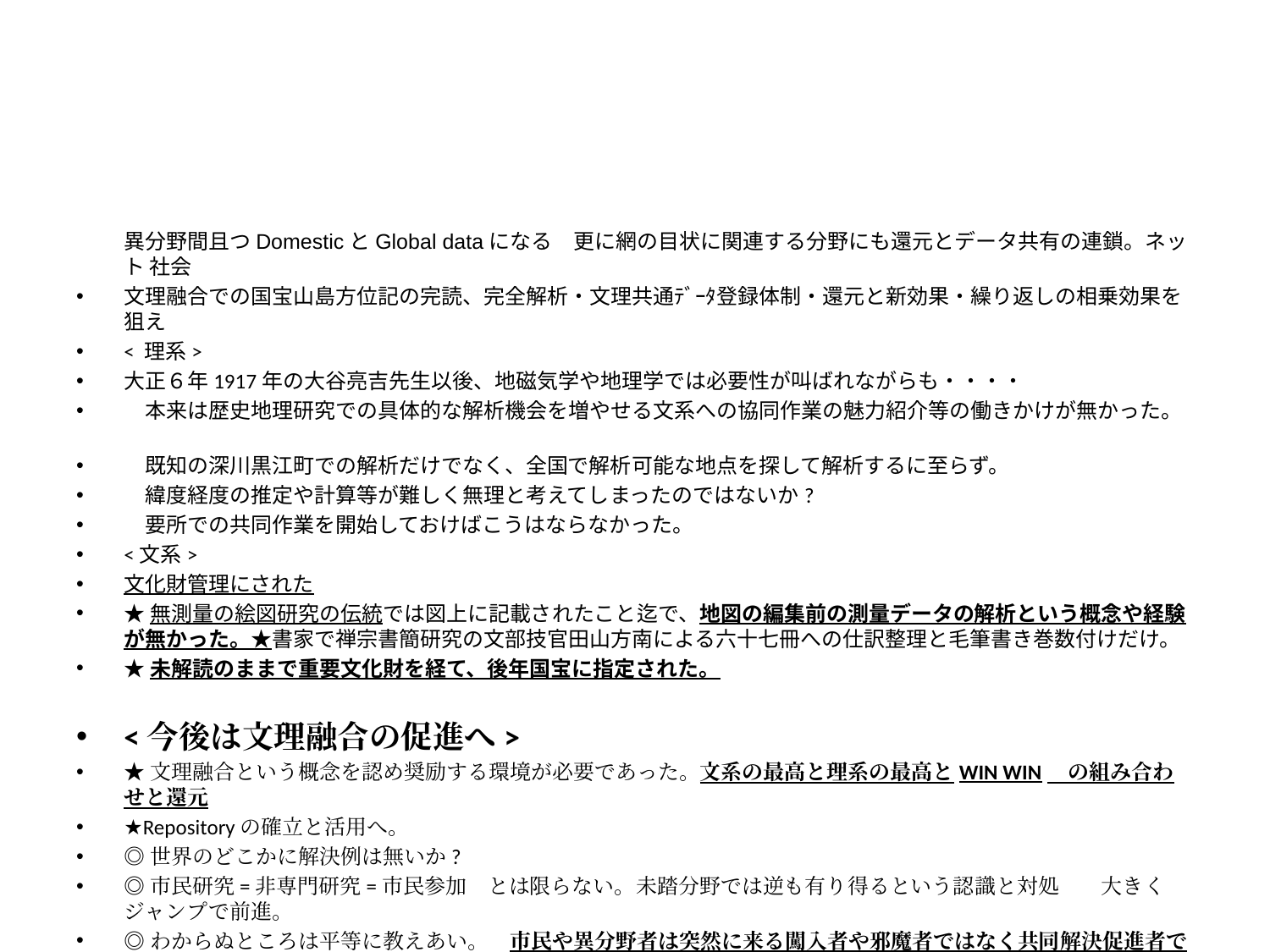

#
異分野間且つDomesticとGlobal dataになる　更に網の目状に関連する分野にも還元とデータ共有の連鎖。ネット 社会
文理融合での国宝山島方位記の完読、完全解析・文理共通ﾃﾞｰﾀ登録体制・還元と新効果・繰り返しの相乗効果を狙え
< 理系>
大正６年1917年の大谷亮吉先生以後、地磁気学や地理学では必要性が叫ばれながらも・・・・
　本来は歴史地理研究での具体的な解析機会を増やせる文系への協同作業の魅力紹介等の働きかけが無かった。
　既知の深川黒江町での解析だけでなく、全国で解析可能な地点を探して解析するに至らず。
　緯度経度の推定や計算等が難しく無理と考えてしまったのではないか?
　要所での共同作業を開始しておけばこうはならなかった。
<文系>
文化財管理にされた
★無測量の絵図研究の伝統では図上に記載されたこと迄で、地図の編集前の測量データの解析という概念や経験が無かった。★書家で禅宗書簡研究の文部技官田山方南による六十七冊への仕訳整理と毛筆書き巻数付けだけ。
★未解読のままで重要文化財を経て、後年国宝に指定された。

<今後は文理融合の促進へ>
★文理融合という概念を認め奨励する環境が必要であった。文系の最高と理系の最高とWIN WIN　の組み合わせと還元
★Repositoryの確立と活用へ。
◎世界のどこかに解決例は無いか?
◎市民研究=非専門研究=市民参加　とは限らない。未踏分野では逆も有り得るという認識と対処　　大きくジャンプで前進。
◎わからぬところは平等に教えあい。　市民や異分野者は突然に来る闖入者や邪魔者ではなく共同解決促進者である。